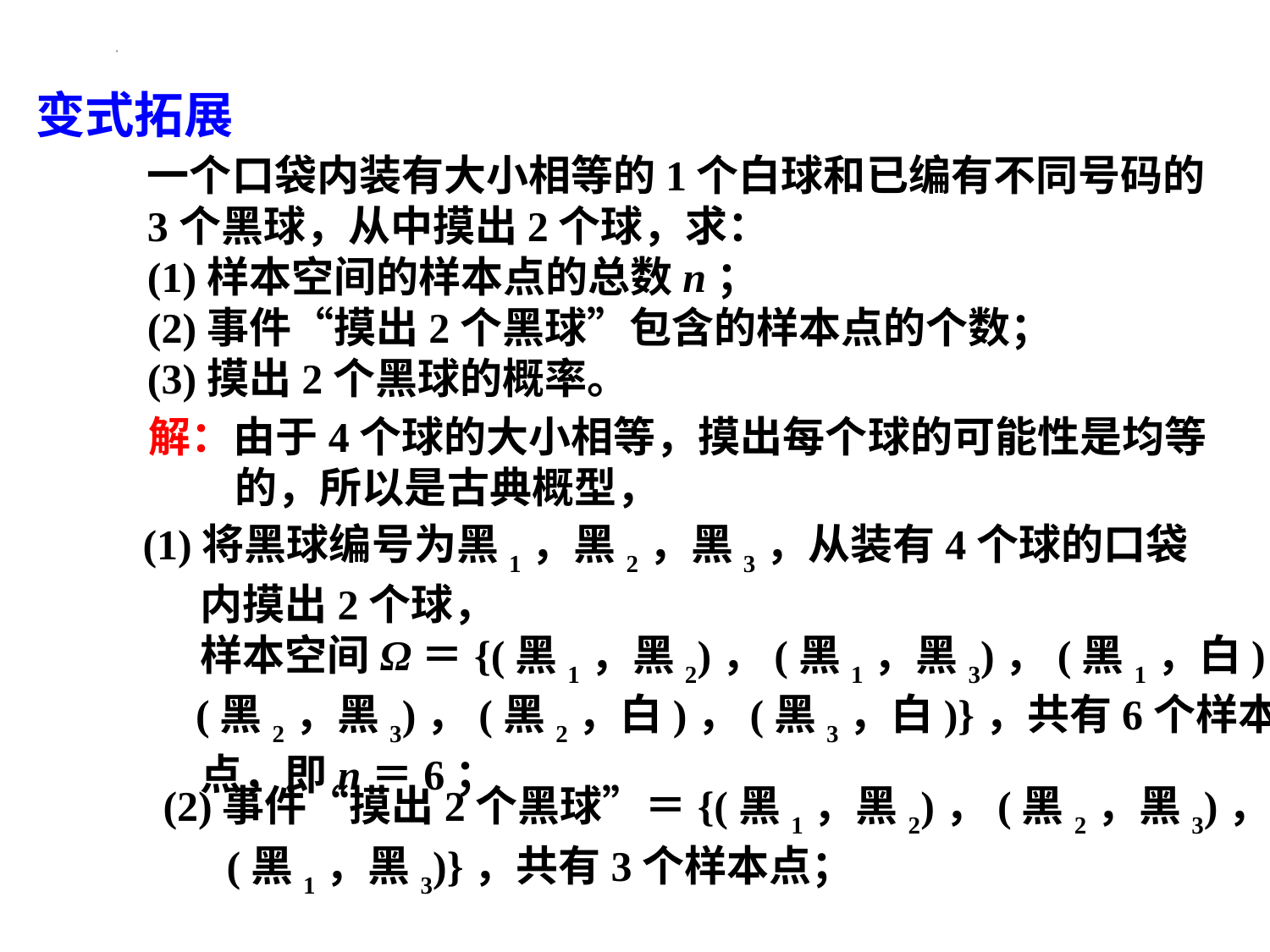

变式拓展
一个口袋内装有大小相等的1个白球和已编有不同号码的
3个黑球，从中摸出2个球，求：
(1)样本空间的样本点的总数n；
(2)事件“摸出2个黑球”包含的样本点的个数；
(3)摸出2个黑球的概率。
解：由于4个球的大小相等，摸出每个球的可能性是均等
        的，所以是古典概型，
(1)将黑球编号为黑1，黑2，黑3，从装有4个球的口袋
     内摸出2个球，
     样本空间Ω＝{(黑1，黑2)，(黑1，黑3)，(黑1，白)，
     (黑2，黑3)，(黑2，白)，(黑3，白)}，共有6个样本
     点，即n＝6；
(2)事件“摸出2个黑球”＝{(黑1，黑2)，(黑2，黑3)，
      (黑1，黑3)}，共有3个样本点；